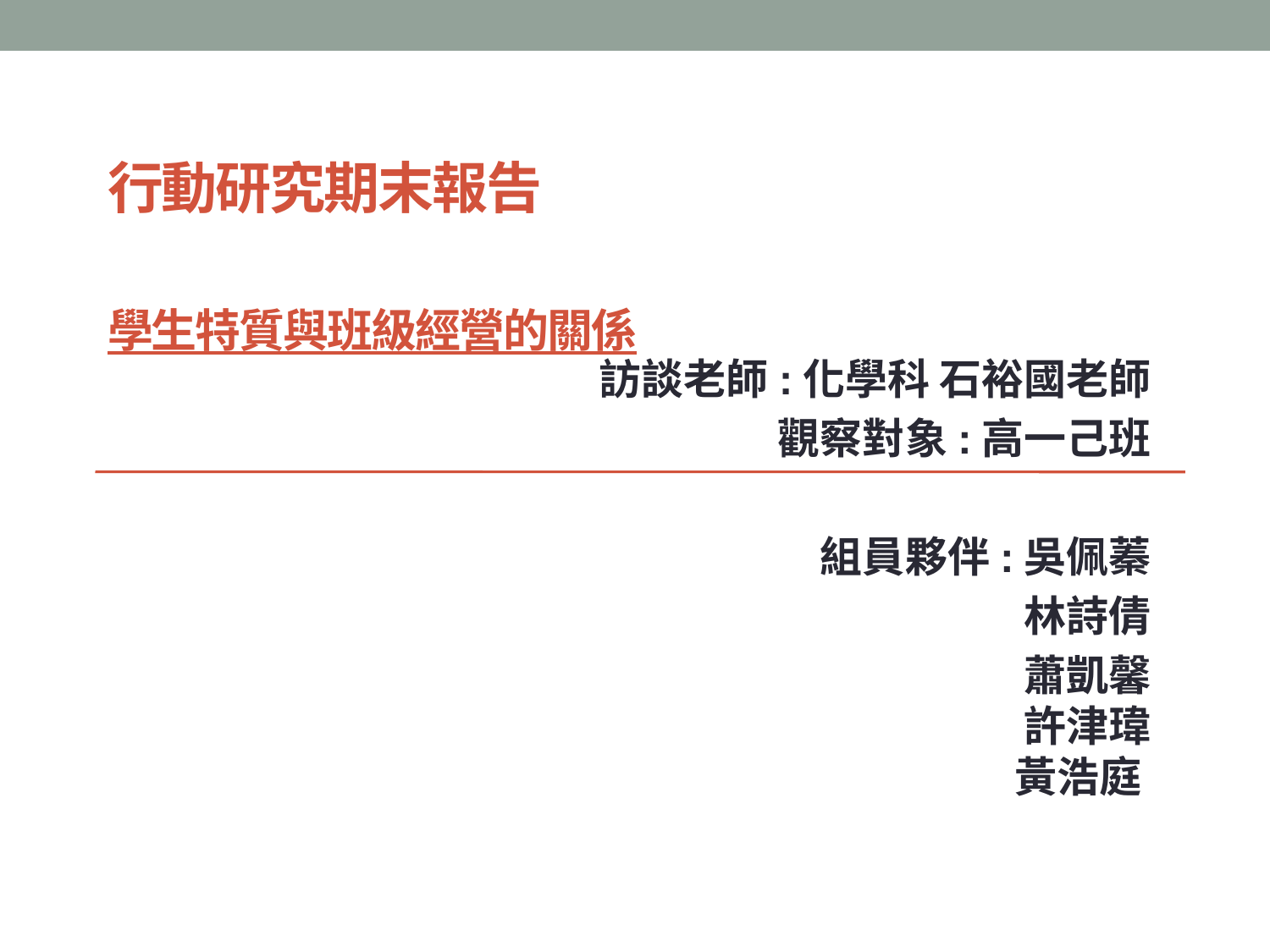

# 行動研究期末報告 學生特質與班級經營的關係
訪談老師:化學科 石裕國老師
觀察對象:高一己班

組員夥伴:吳佩蓁
                   林詩倩
                   蕭凱馨
                    許津瑋
                   黃浩庭